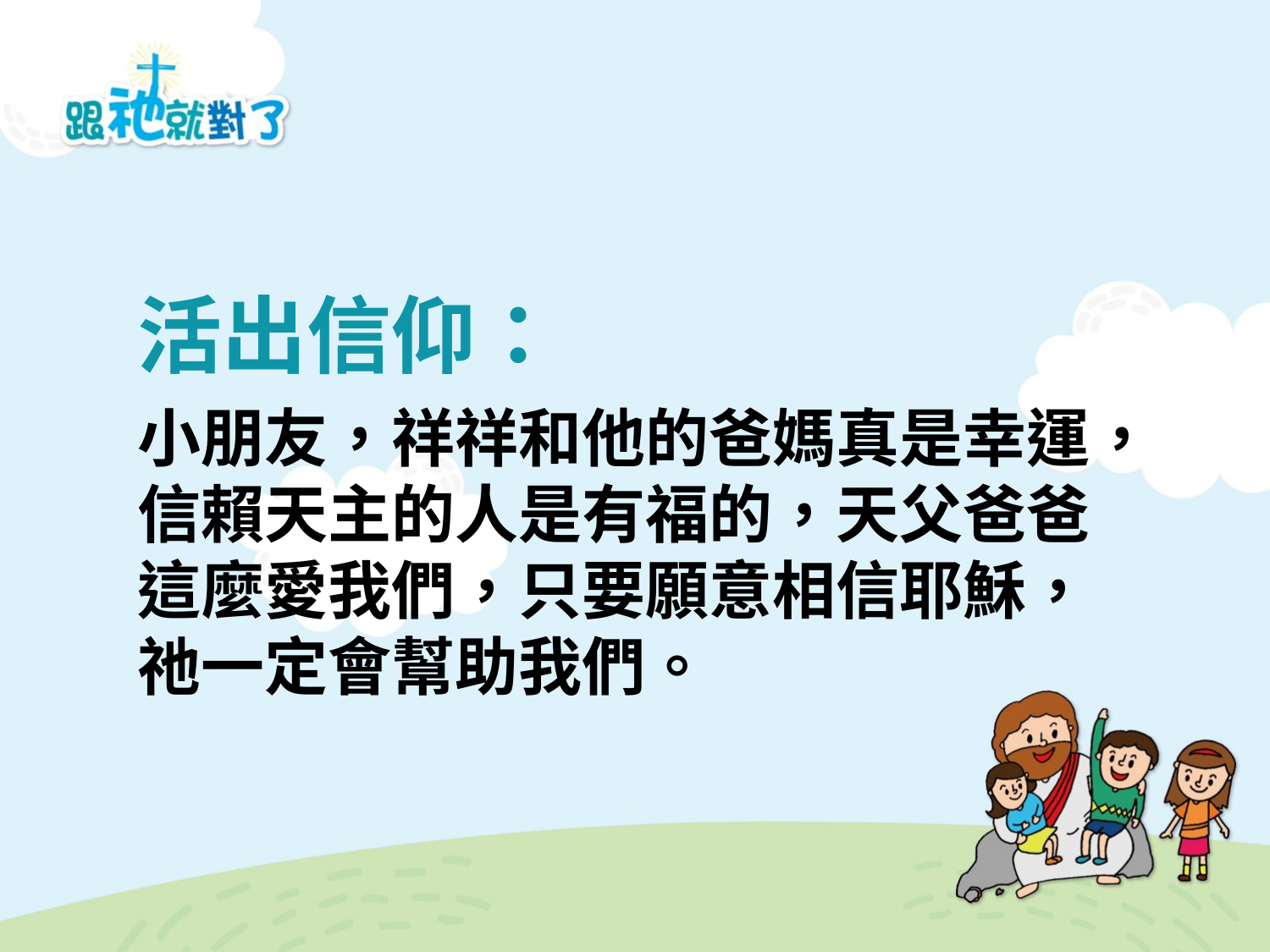

活出信仰：
小朋友，祥祥和他的爸媽真是幸運，信賴天主的人是有福的，天父爸爸這麼愛我們，只要願意相信耶穌，祂一定會幫助我們。